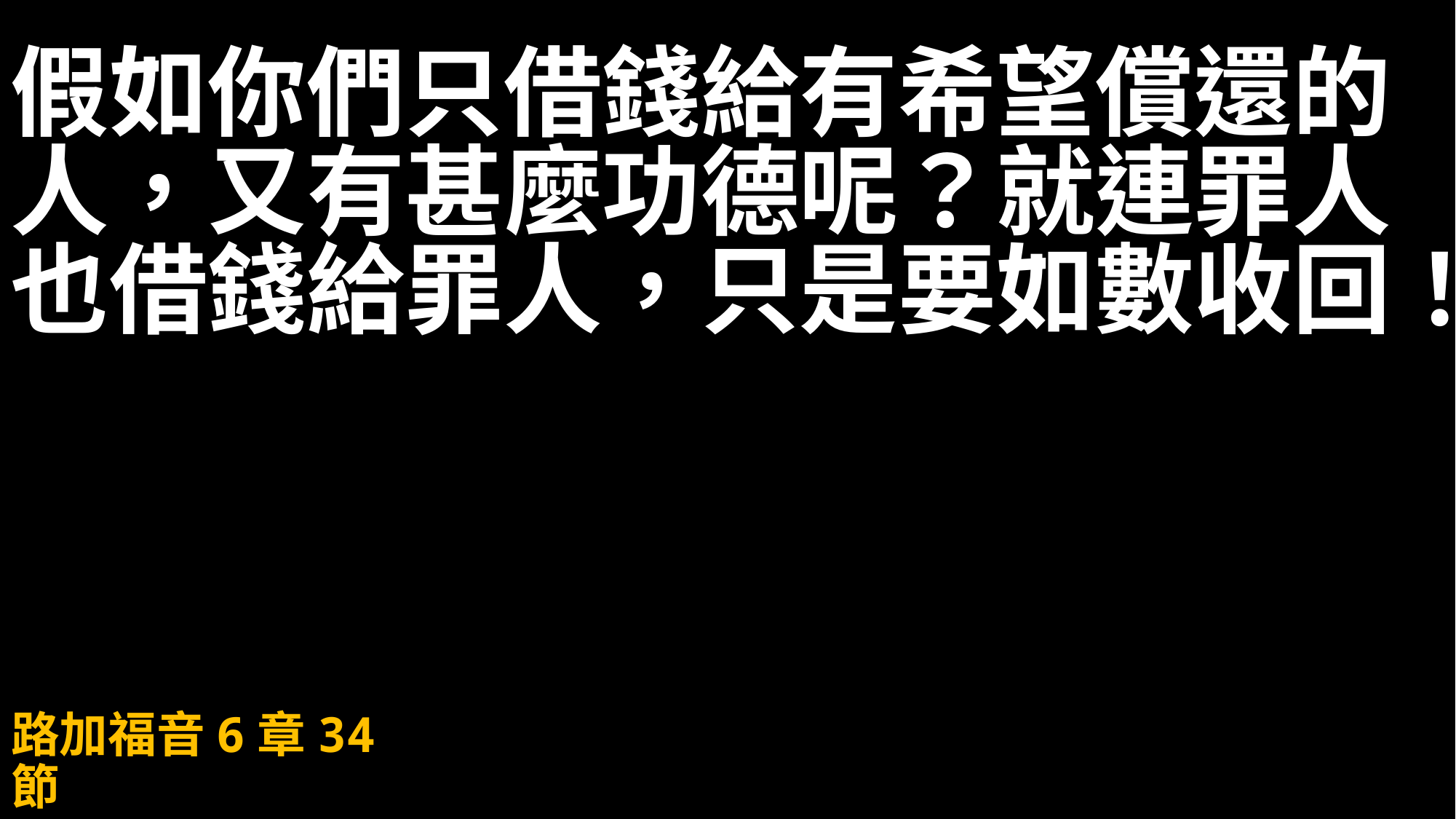

假如你們只借錢給有希望償還的人，又有甚麼功德呢？就連罪人也借錢給罪人，只是要如數收回！
路加福音6章34節